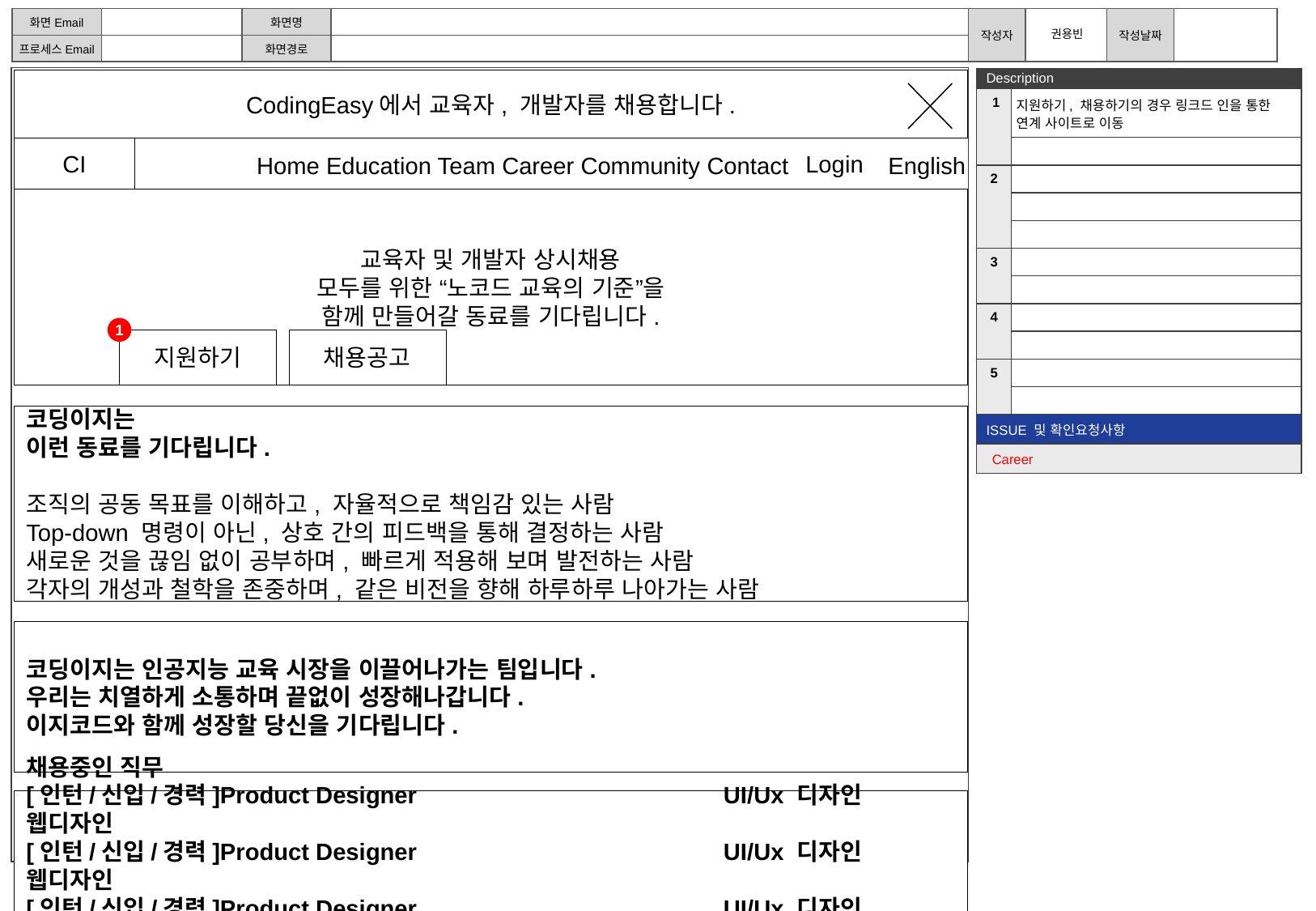

권용빈
#

| Description |  |
| --- | --- |
| 1 | 지원하기, 채용하기의 경우 링크드 인을 통한 연계 사이트로 이동 |
|  |  |
| 2 |  |
|  |  |
|  |  |
| 3 |  |
|  |  |
| 4 |  |
|  |  |
| 5 |  |
|  |  |
| ISSUE 및 확인요청사항 |  |
| Career |  |
CodingEasy에서 교육자, 개발자를 채용합니다.
CI
Login
Home Education Team Career Community Contact
English
교육자 및 개발자 상시채용
모두를 위한 “노코드 교육의 기준”을
함께 만들어갈 동료를 기다립니다.
1
지원하기
채용공고
코딩이지는
이런 동료를 기다립니다.

조직의 공동 목표를 이해하고, 자율적으로 책임감 있는 사람
Top-down 명령이 아닌, 상호 간의 피드백을 통해 결정하는 사람
새로운 것을 끊임 없이 공부하며, 빠르게 적용해 보며 발전하는 사람
각자의 개성과 철학을 존중하며, 같은 비전을 향해 하루하루 나아가는 사람
코딩이지는 인공지능 교육 시장을 이끌어나가는 팀입니다.
우리는 치열하게 소통하며 끝없이 성장해나갑니다.
이지코드와 함께 성장할 당신을 기다립니다.
채용중인 직무
[인턴/신입/경력]Product Designer                                              UI/Ux 디자인 웹디자인
[인턴/신입/경력]Product Designer                                              UI/Ux 디자인 웹디자인
[인턴/신입/경력]Product Designer                                              UI/Ux 디자인 웹디자인